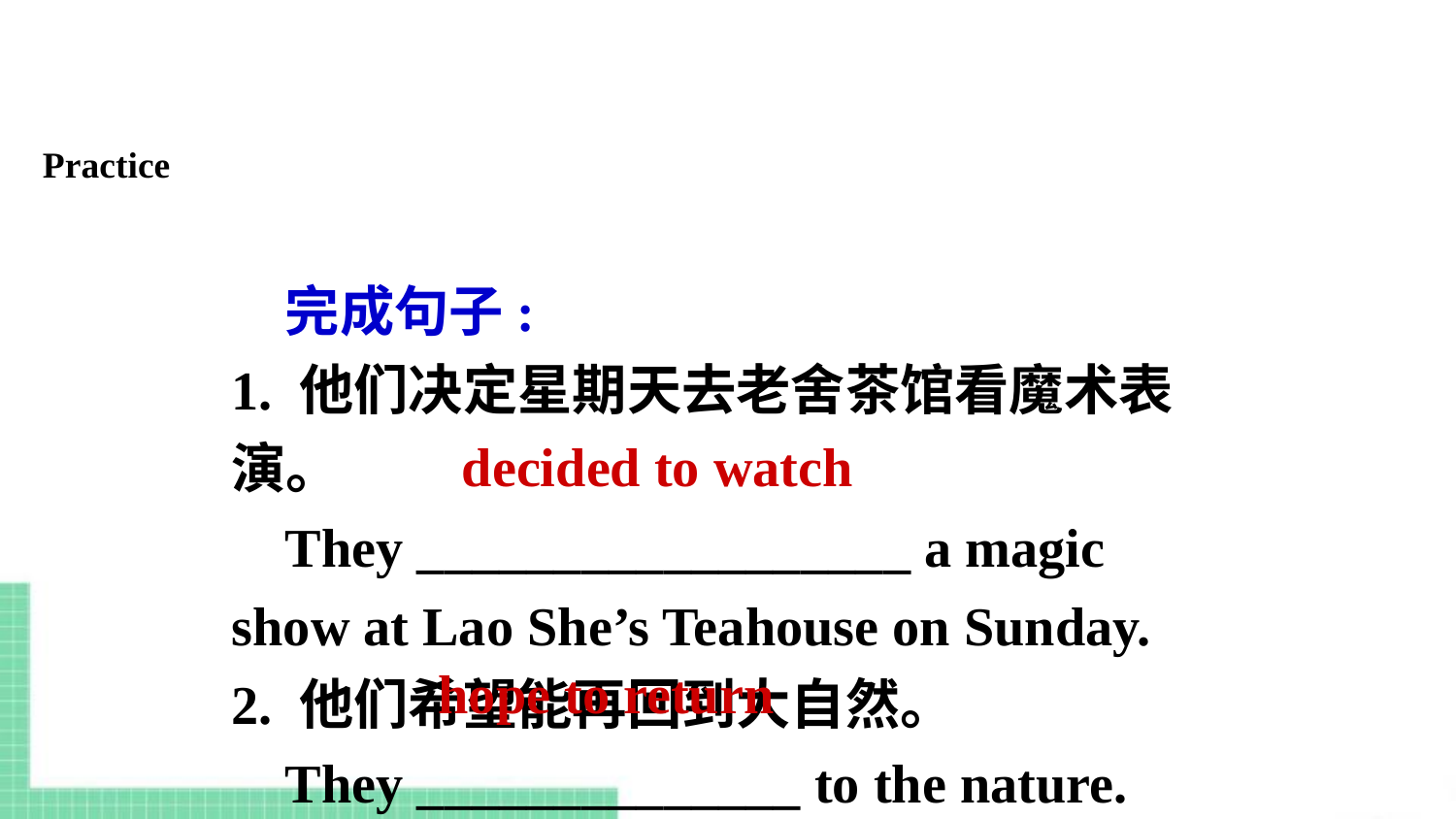

Practice
	完成句子:
1. 他们决定星期天去老舍茶馆看魔术表	演。
	They __________________ a magic 	show at Lao She’s Teahouse on Sunday.
2. 他们希望能再回到大自然。
	They ______________ to the nature.
decided to watch
hope to return